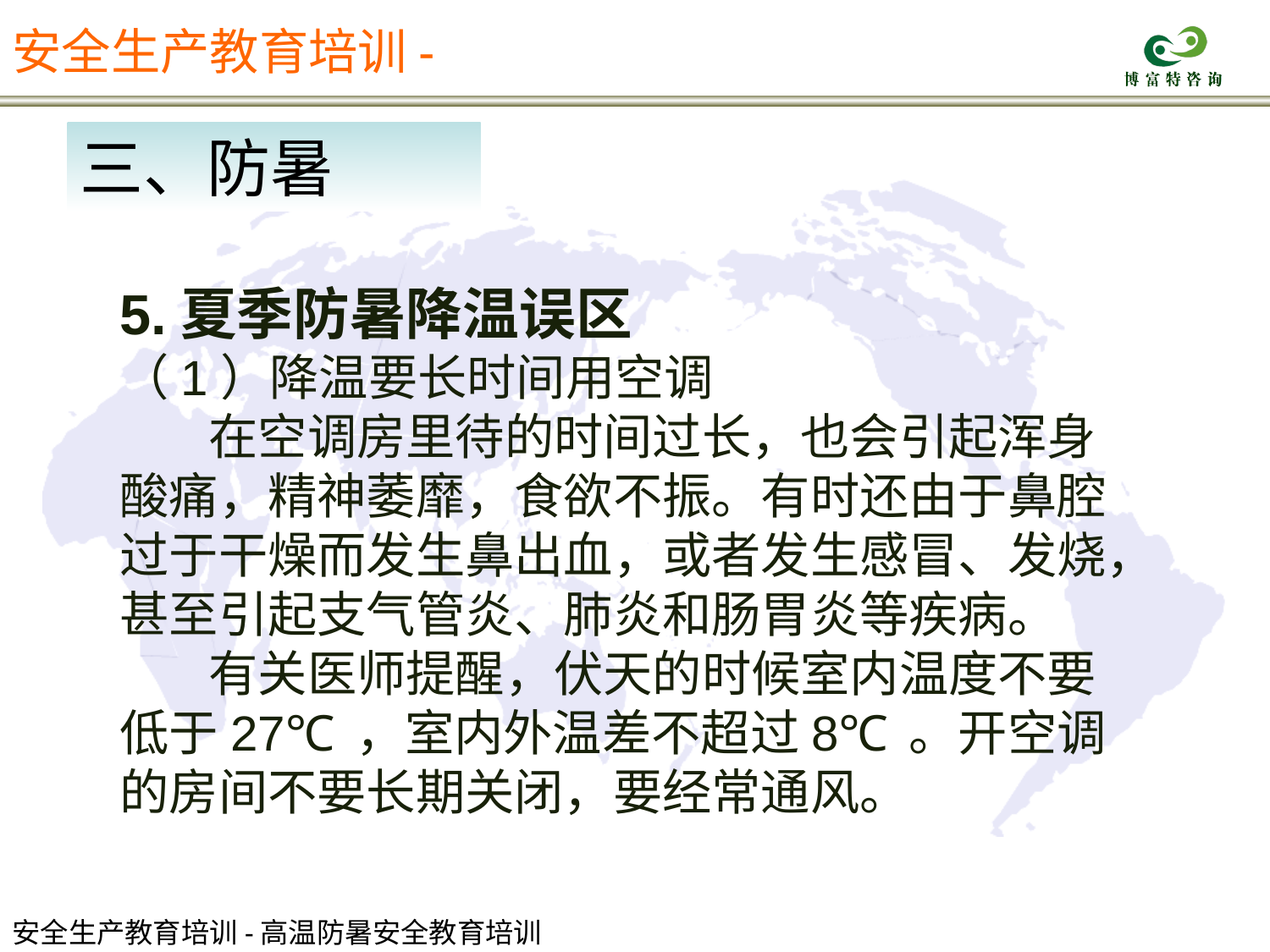

安全生产教育培训-
三、防暑
5.夏季防暑降温误区
（1）降温要长时间用空调
       在空调房里待的时间过长，也会引起浑身酸痛，精神萎靡，食欲不振。有时还由于鼻腔过于干燥而发生鼻出血，或者发生感冒、发烧，甚至引起支气管炎、肺炎和肠胃炎等疾病。
       有关医师提醒，伏天的时候室内温度不要低于27℃，室内外温差不超过8℃。开空调的房间不要长期关闭，要经常通风。

27
安全生产教育培训-高温防暑安全教育培训